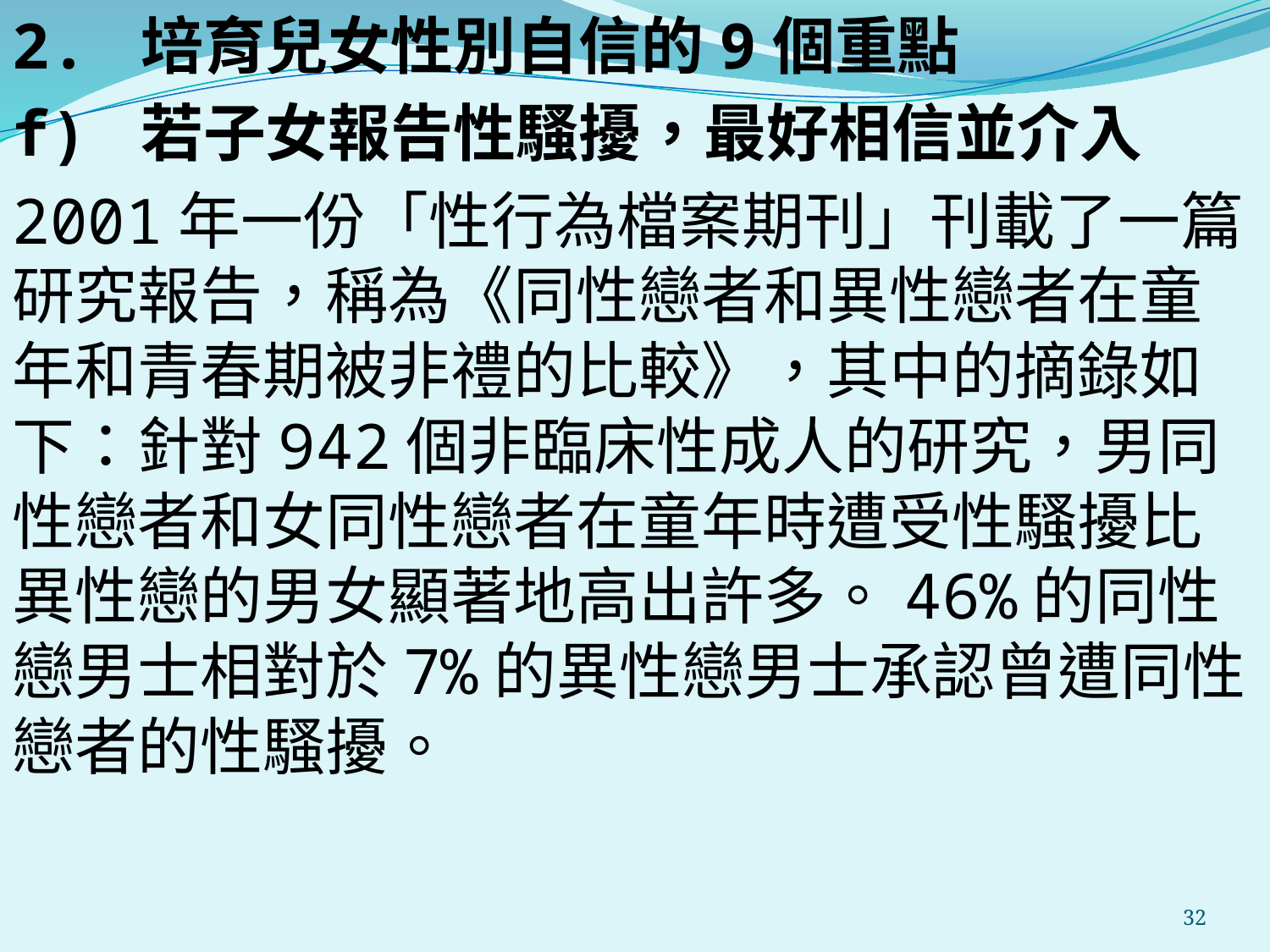

2. 培育兒女性別自信的9個重點
f) 若子女報告性騷擾，最好相信並介入
2001年一份「性行為檔案期刊」刊載了一篇研究報告，稱為《同性戀者和異性戀者在童年和青春期被非禮的比較》，其中的摘錄如下：針對942個非臨床性成人的研究，男同性戀者和女同性戀者在童年時遭受性騷擾比異性戀的男女顯著地高出許多。46%的同性戀男士相對於7%的異性戀男士承認曾遭同性戀者的性騷擾。
#

32